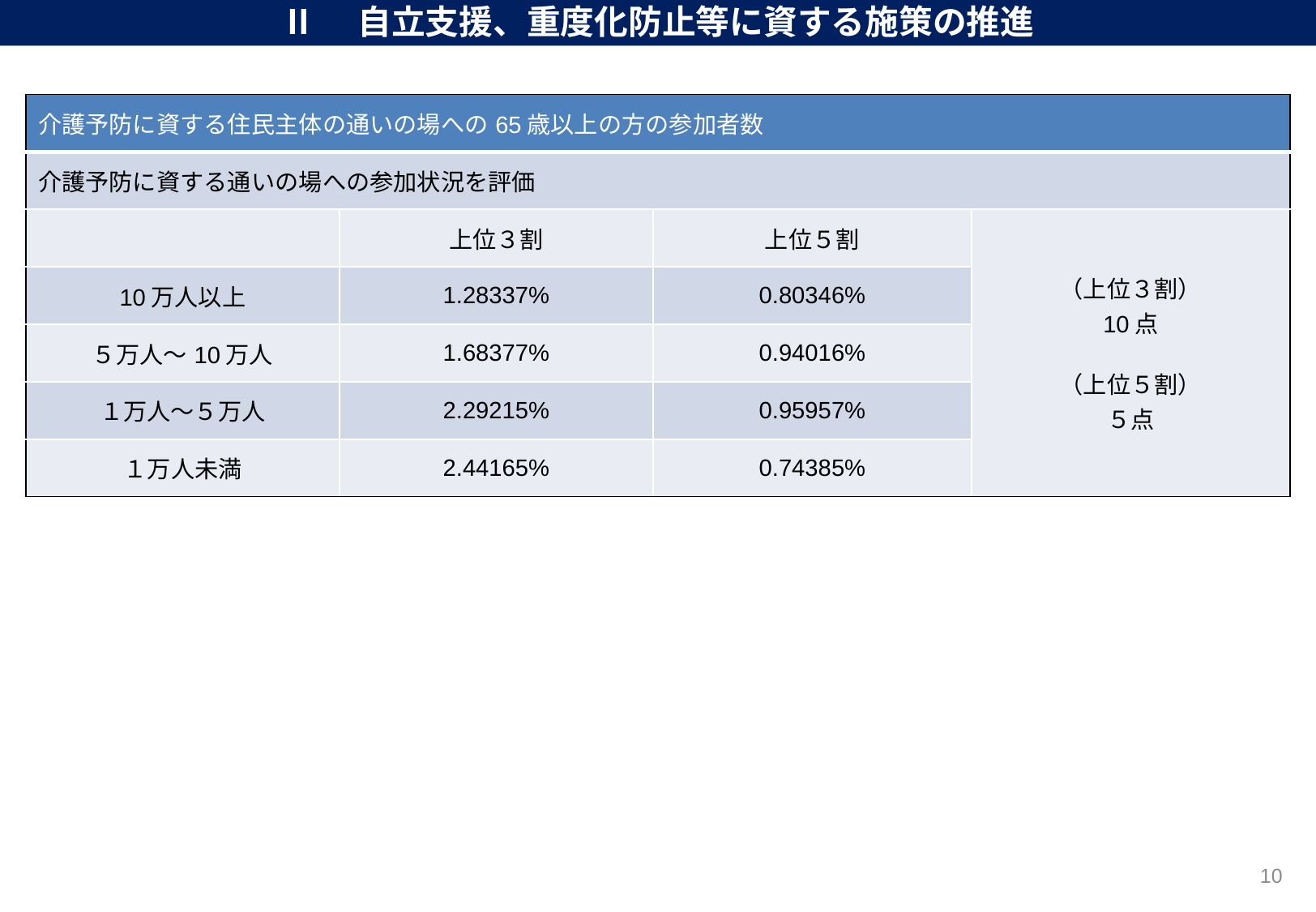

Ⅱ　自立支援、重度化防止等に資する施策の推進
| 介護予防に資する住民主体の通いの場への65歳以上の方の参加者数 |  |  |  |
| --- | --- | --- | --- |
| 介護予防に資する通いの場への参加状況を評価 |  |  |  |
|  | 上位３割 | 上位５割 | （上位３割） 10点 （上位５割） ５点 |
| 10万人以上 | 1.28337% | 0.80346% |  |
| ５万人～10万人 | 1.68377% | 0.94016% |  |
| １万人～５万人 | 2.29215% | 0.95957% |  |
| １万人未満 | 2.44165% | 0.74385% |  |
10